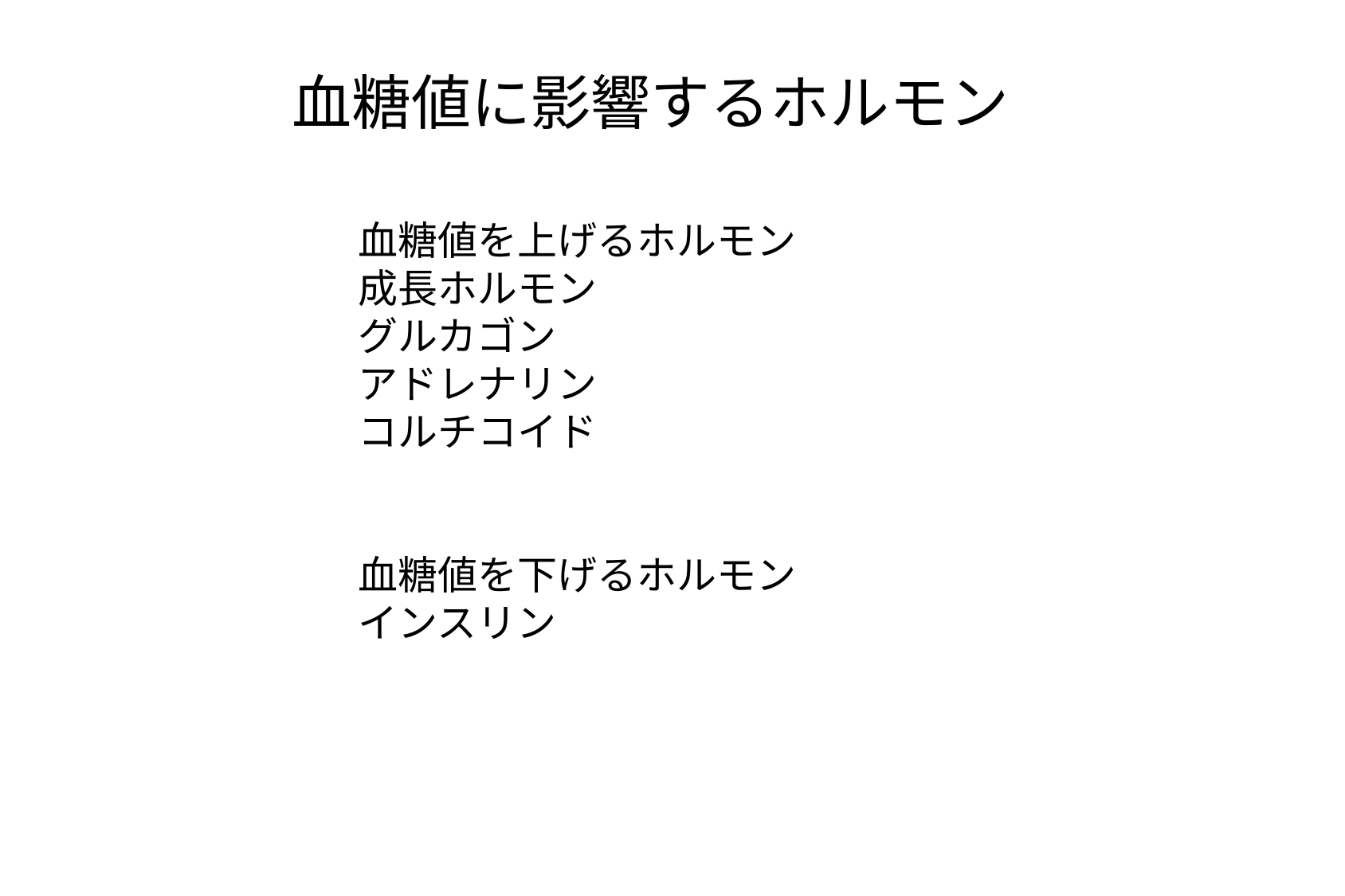

血糖値に影響するホルモン
血糖値を上げるホルモン
成長ホルモン
グルカゴン
アドレナリン
コルチコイド

血糖値を下げるホルモン
インスリン